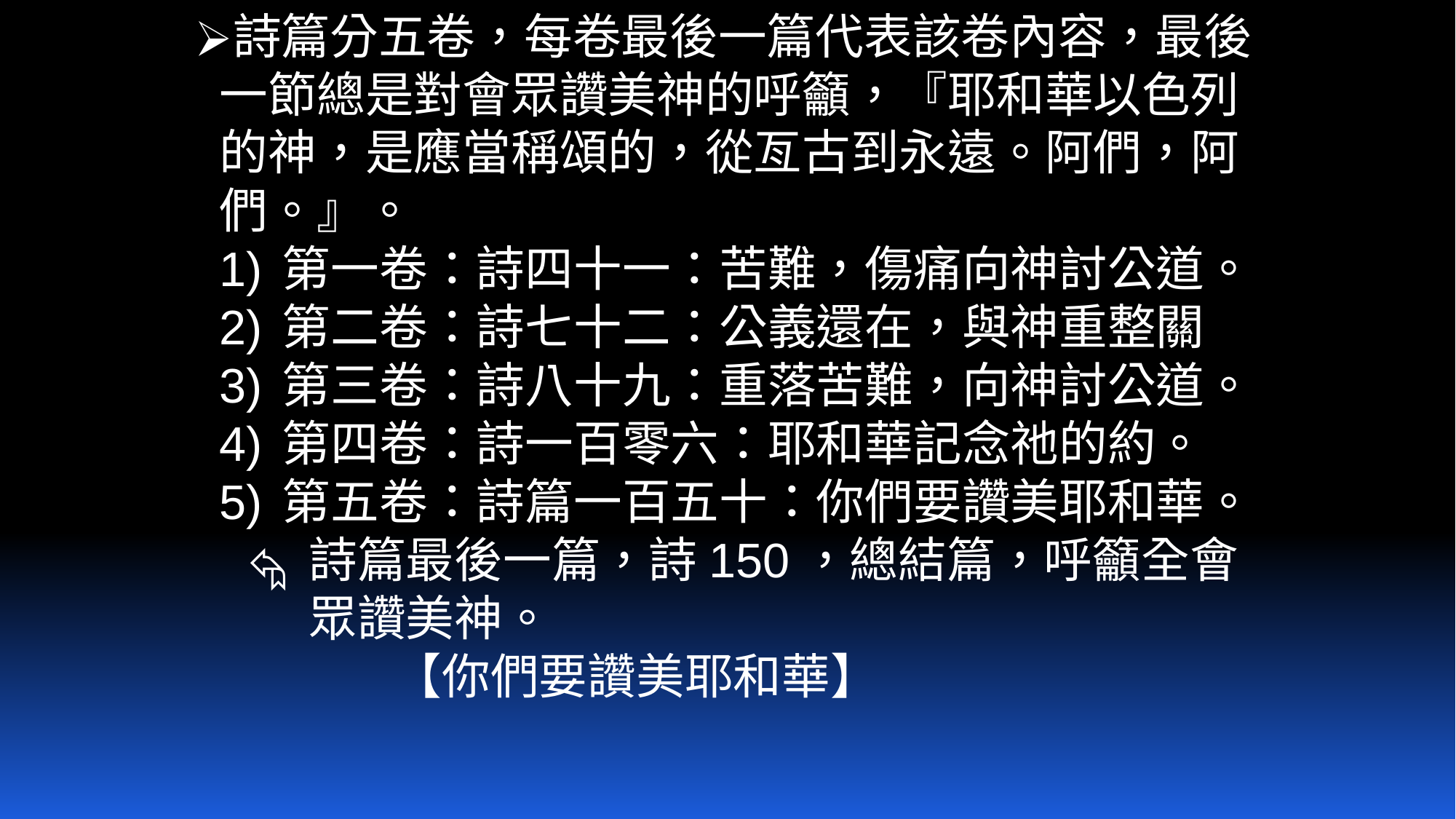

詩篇分五卷，每卷最後一篇代表該卷內容，最後一節總是對會眾讚美神的呼籲，『耶和華以色列的神，是應當稱頌的，從亙古到永遠。阿們，阿們。』。
第一卷：詩四十一：苦難，傷痛向神討公道。
第二卷：詩七十二：公義還在，與神重整關
第三卷：詩八十九：重落苦難，向神討公道。
第四卷：詩一百零六：耶和華記念祂的約。
第五卷：詩篇一百五十：你們要讚美耶和華。
詩篇最後一篇，詩150，總結篇，呼籲全會眾讚美神。
          【你們要讚美耶和華】